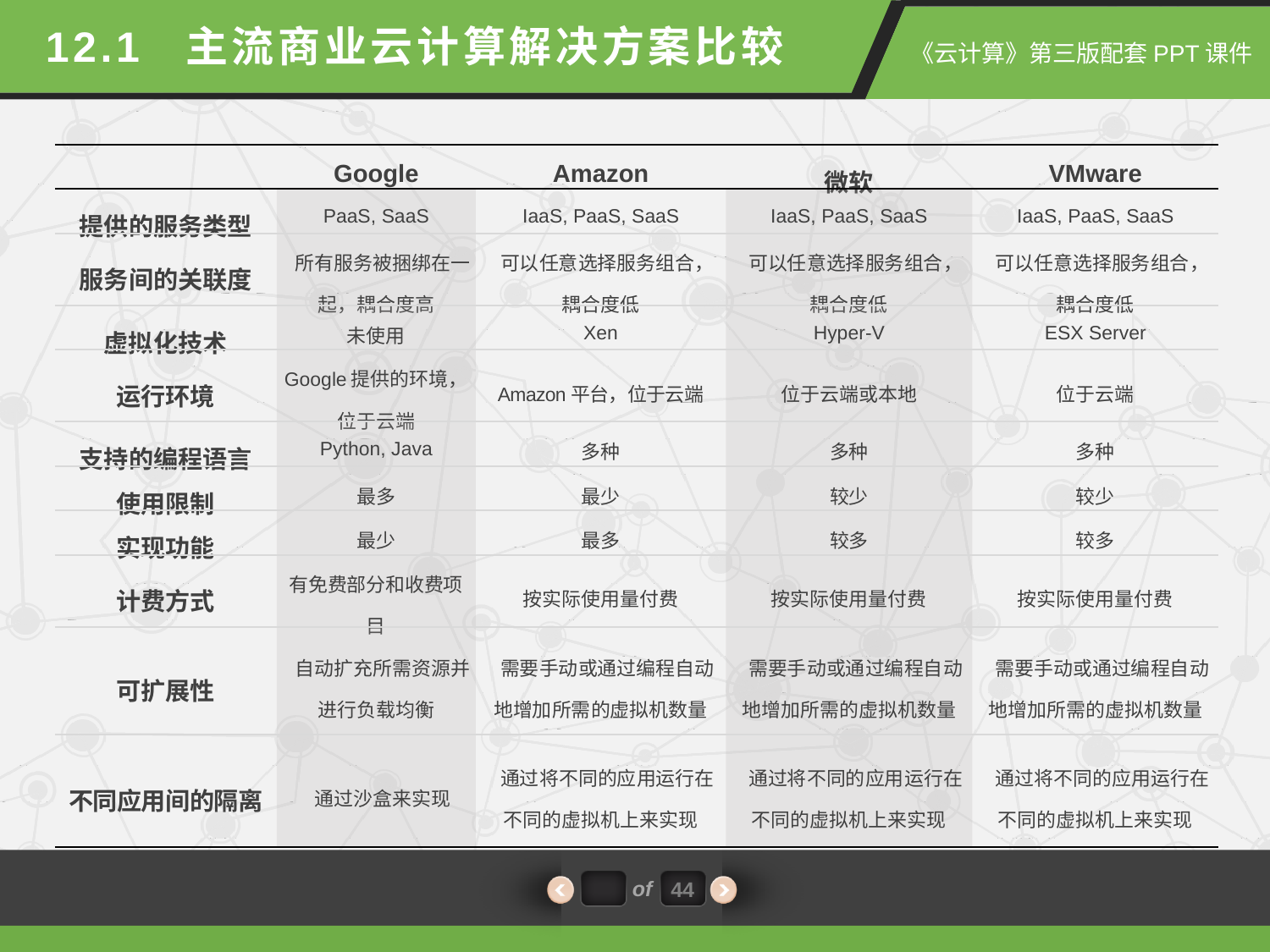

12.1  主流商业云计算解决方案比较
|  | Google | Amazon | 微软 | VMware |
| --- | --- | --- | --- | --- |
| 提供的服务类型 | PaaS, SaaS | IaaS, PaaS, SaaS | IaaS, PaaS, SaaS | IaaS, PaaS, SaaS |
| 服务间的关联度 | 所有服务被捆绑在一起，耦合度高 | 可以任意选择服务组合，耦合度低 | 可以任意选择服务组合，耦合度低 | 可以任意选择服务组合，耦合度低 |
| 虚拟化技术 | 未使用 | Xen | Hyper-V | ESX Server |
| 运行环境 | Google提供的环境，位于云端 | Amazon平台，位于云端 | 位于云端或本地 | 位于云端 |
| 支持的编程语言 | Python, Java | 多种 | 多种 | 多种 |
| 使用限制 | 最多 | 最少 | 较少 | 较少 |
| 实现功能 | 最少 | 最多 | 较多 | 较多 |
| 计费方式 | 有免费部分和收费项目 | 按实际使用量付费 | 按实际使用量付费 | 按实际使用量付费 |
| 可扩展性 | 自动扩充所需资源并进行负载均衡 | 需要手动或通过编程自动地增加所需的虚拟机数量 | 需要手动或通过编程自动地增加所需的虚拟机数量 | 需要手动或通过编程自动地增加所需的虚拟机数量 |
| 不同应用间的隔离 | 通过沙盒来实现 | 通过将不同的应用运行在不同的虚拟机上来实现 | 通过将不同的应用运行在不同的虚拟机上来实现 | 通过将不同的应用运行在不同的虚拟机上来实现 |